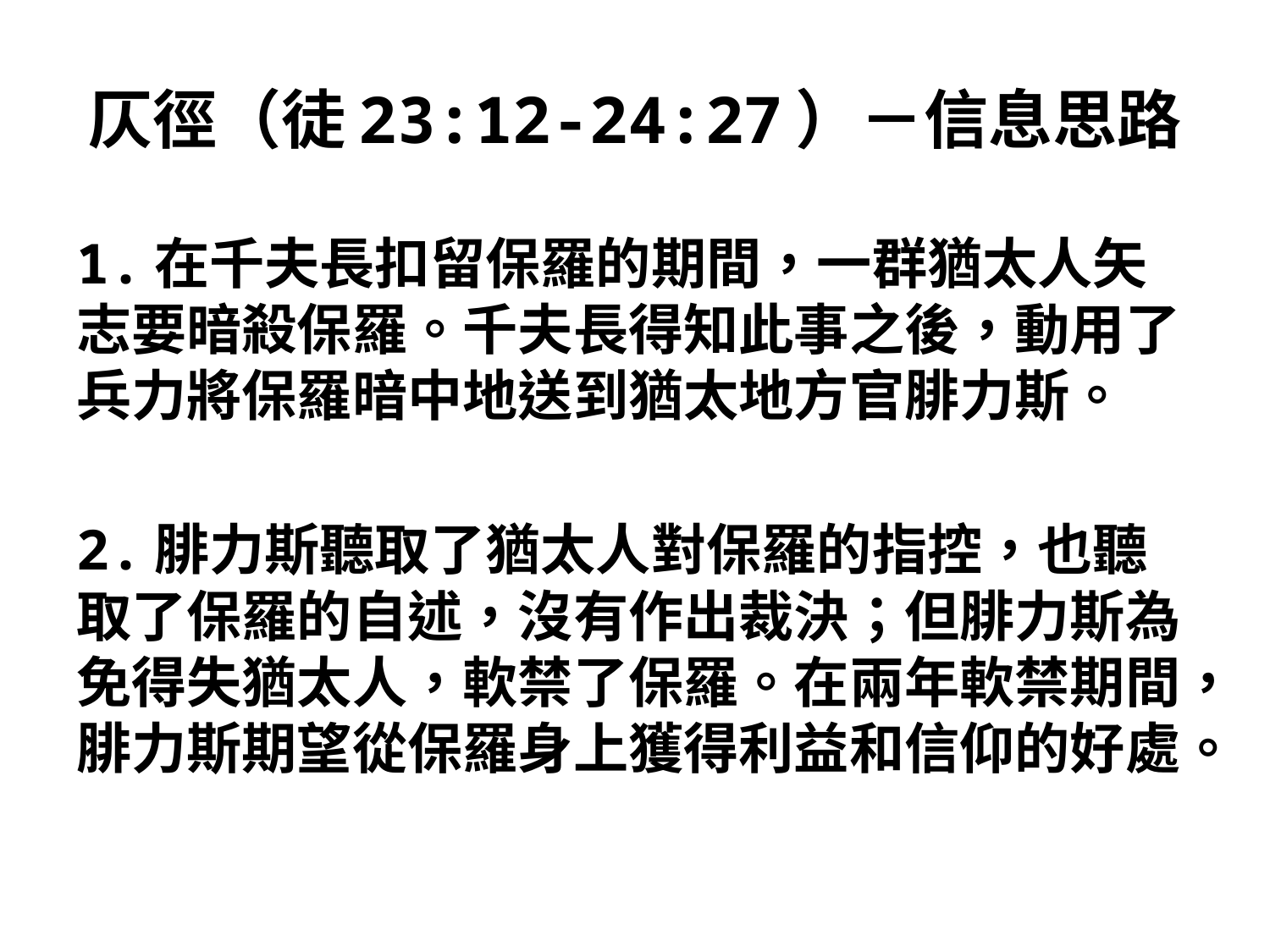

# 仄徑（徒23:12-24:27）－信息思路
1.在千夫長扣留保羅的期間，一群猶太人矢志要暗殺保羅。千夫長得知此事之後，動用了兵力將保羅暗中地送到猶太地方官腓力斯。

2.腓力斯聽取了猶太人對保羅的指控，也聽取了保羅的自述，沒有作出裁決；但腓力斯為免得失猶太人，軟禁了保羅。在兩年軟禁期間，腓力斯期望從保羅身上獲得利益和信仰的好處。